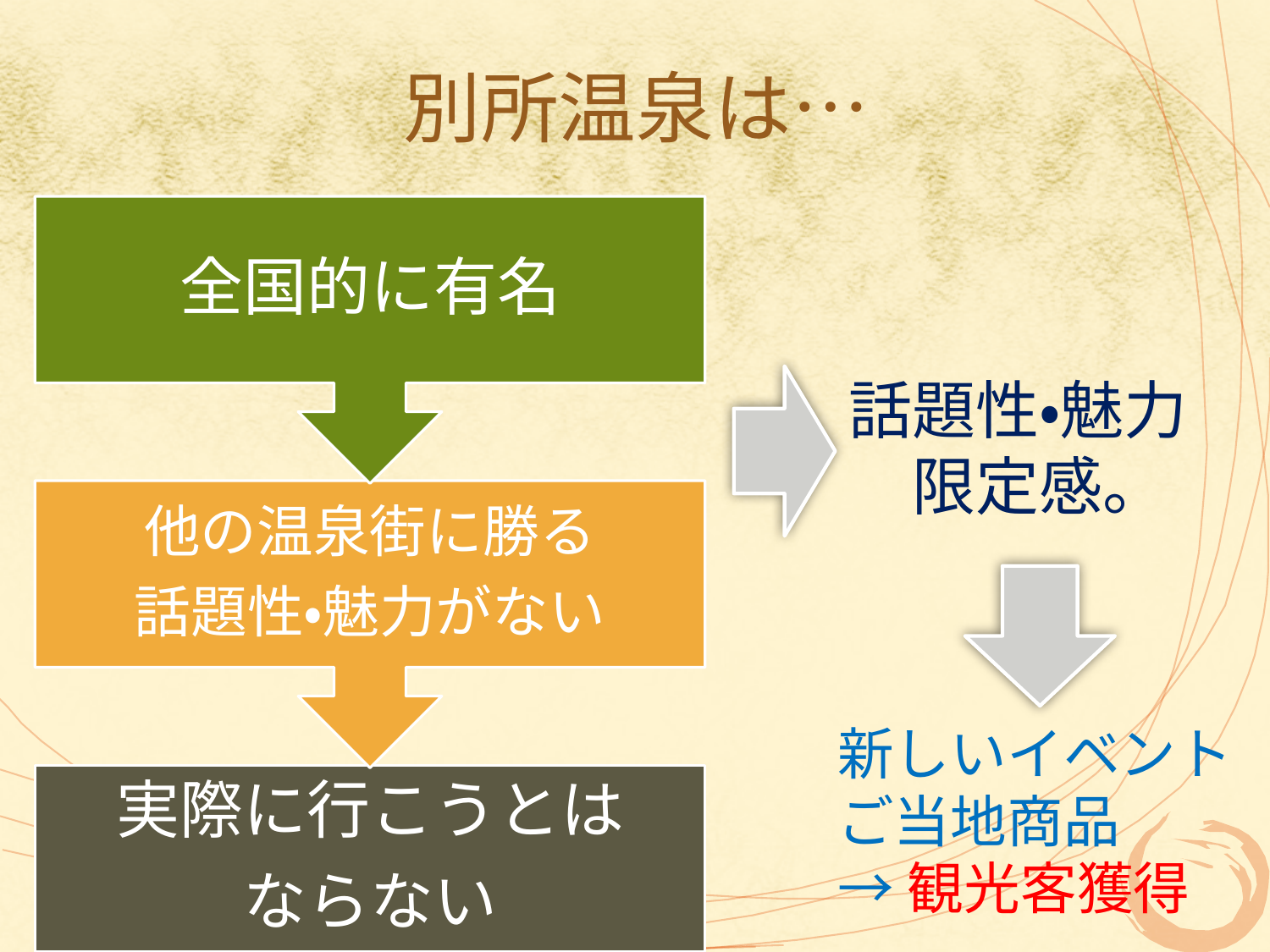

# 別所温泉は…
実際に行こうとは
ならない
他の温泉街に勝る
話題性・魅力がない
全国的に有名
話題性・魅力　　限定感。

新しいイベント
ご当地商品
→観光客獲得